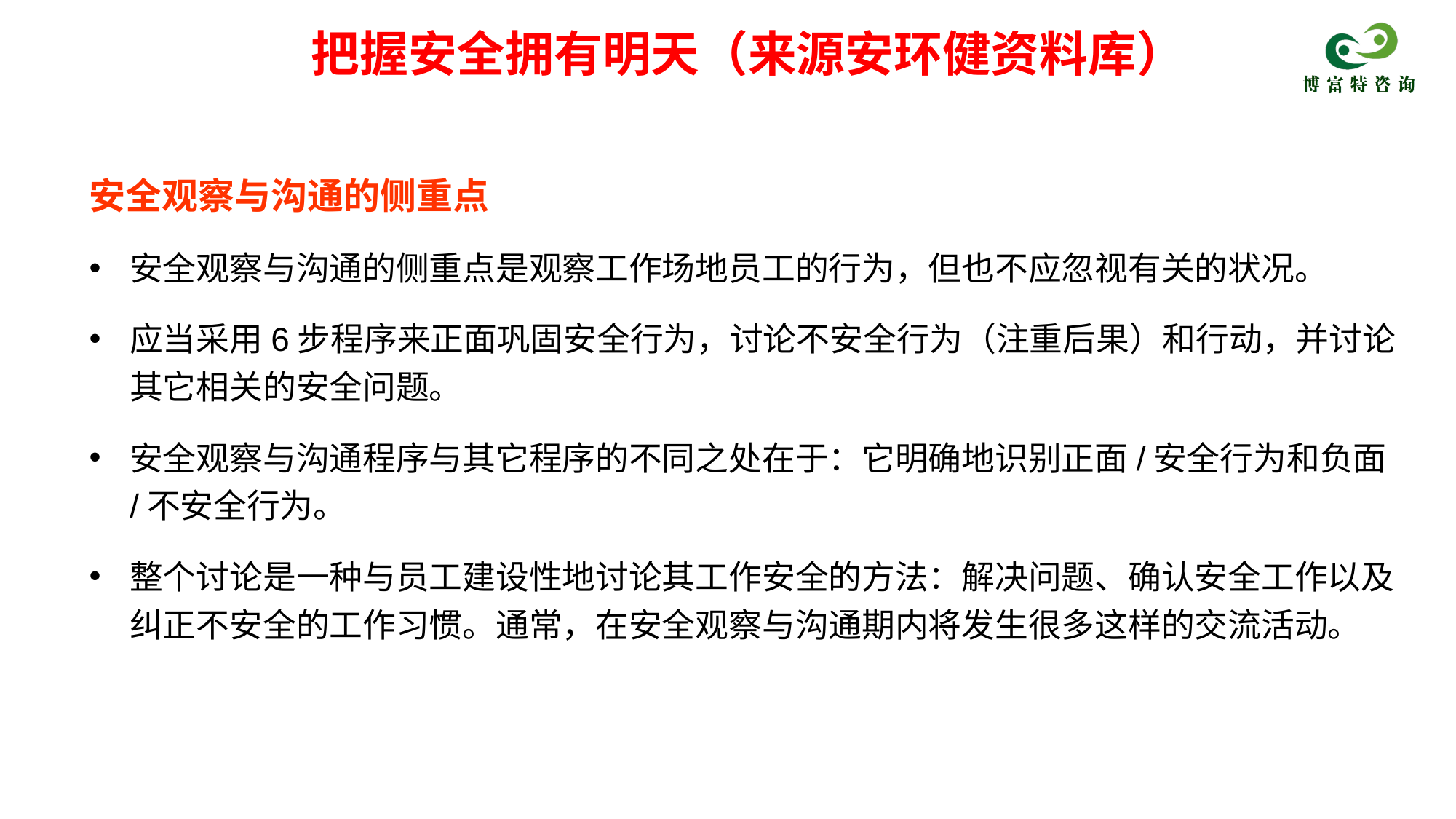

安全观察与沟通的侧重点
安全观察与沟通的侧重点是观察工作场地员工的行为，但也不应忽视有关的状况。
应当采用6步程序来正面巩固安全行为，讨论不安全行为（注重后果）和行动，并讨论其它相关的安全问题。
安全观察与沟通程序与其它程序的不同之处在于：它明确地识别正面/安全行为和负面/不安全行为。
整个讨论是一种与员工建设性地讨论其工作安全的方法：解决问题、确认安全工作以及纠正不安全的工作习惯。通常，在安全观察与沟通期内将发生很多这样的交流活动。